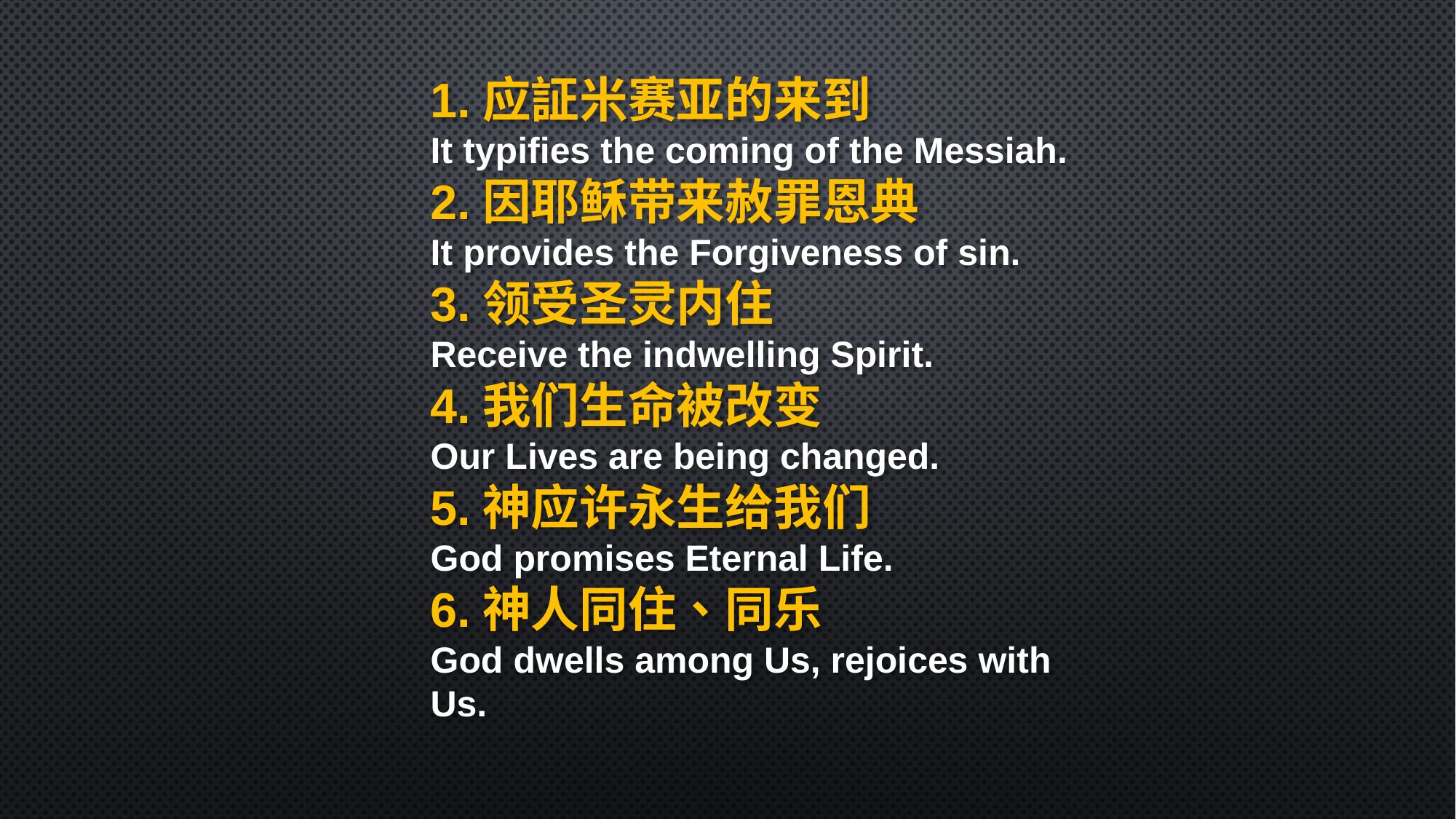

1.应証米赛亚的来到
It typifies the coming of the Messiah.
2.因耶稣带来赦罪恩典
It provides the Forgiveness of sin.
3.领受圣灵内住
Receive the indwelling Spirit.
4.我们生命被改变
Our Lives are being changed.
5.神应许永生给我们
God promises Eternal Life.
6.神人同住、同乐
God dwells among Us, rejoices with Us.